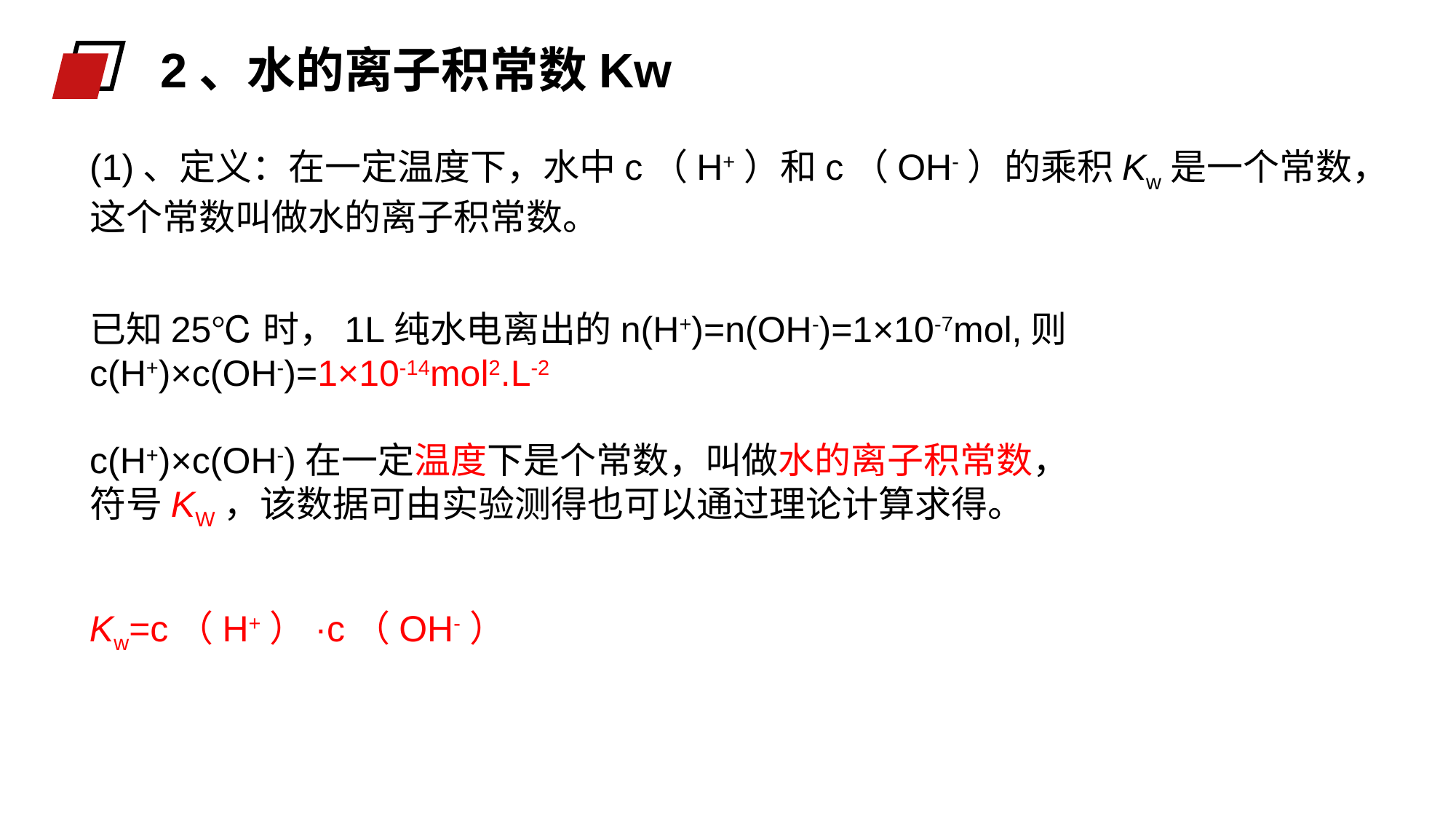

2、水的离子积常数Kw
(1)、定义：在一定温度下，水中c（H+）和c（OH-）的乘积Kw是一个常数，这个常数叫做水的离子积常数。
已知25℃时，1L纯水电离出的n(H+)=n(OH-)=1×10-7mol,则c(H+)×c(OH-)=1×10-14mol2.L-2
c(H+)×c(OH-)在一定温度下是个常数，叫做水的离子积常数，
符号KW，该数据可由实验测得也可以通过理论计算求得。
Kw=c（H+）·c（OH-）